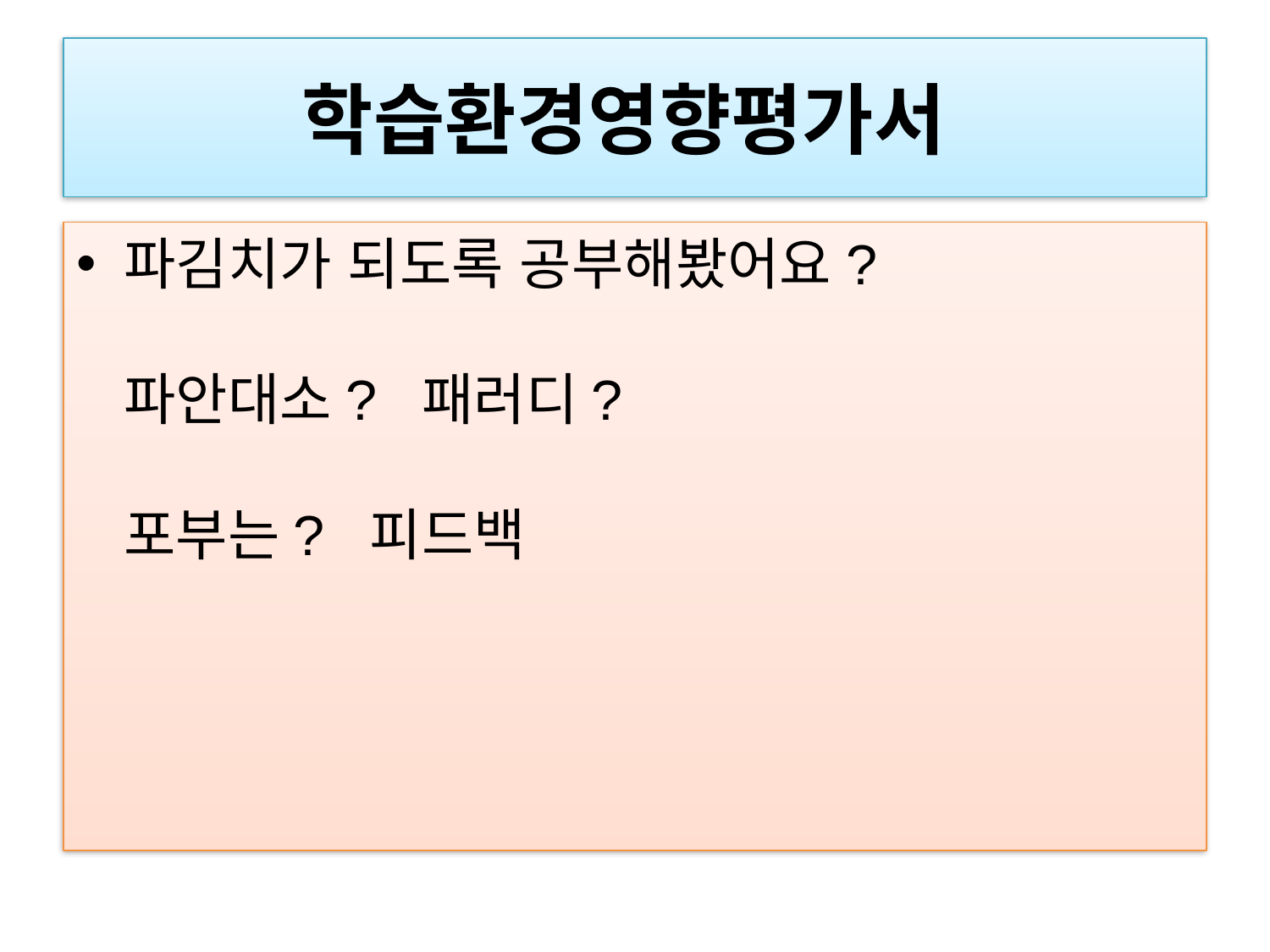

# 학습환경영향평가서
파김치가 되도록 공부해봤어요?
파안대소?  패러디?
포부는?  피드백